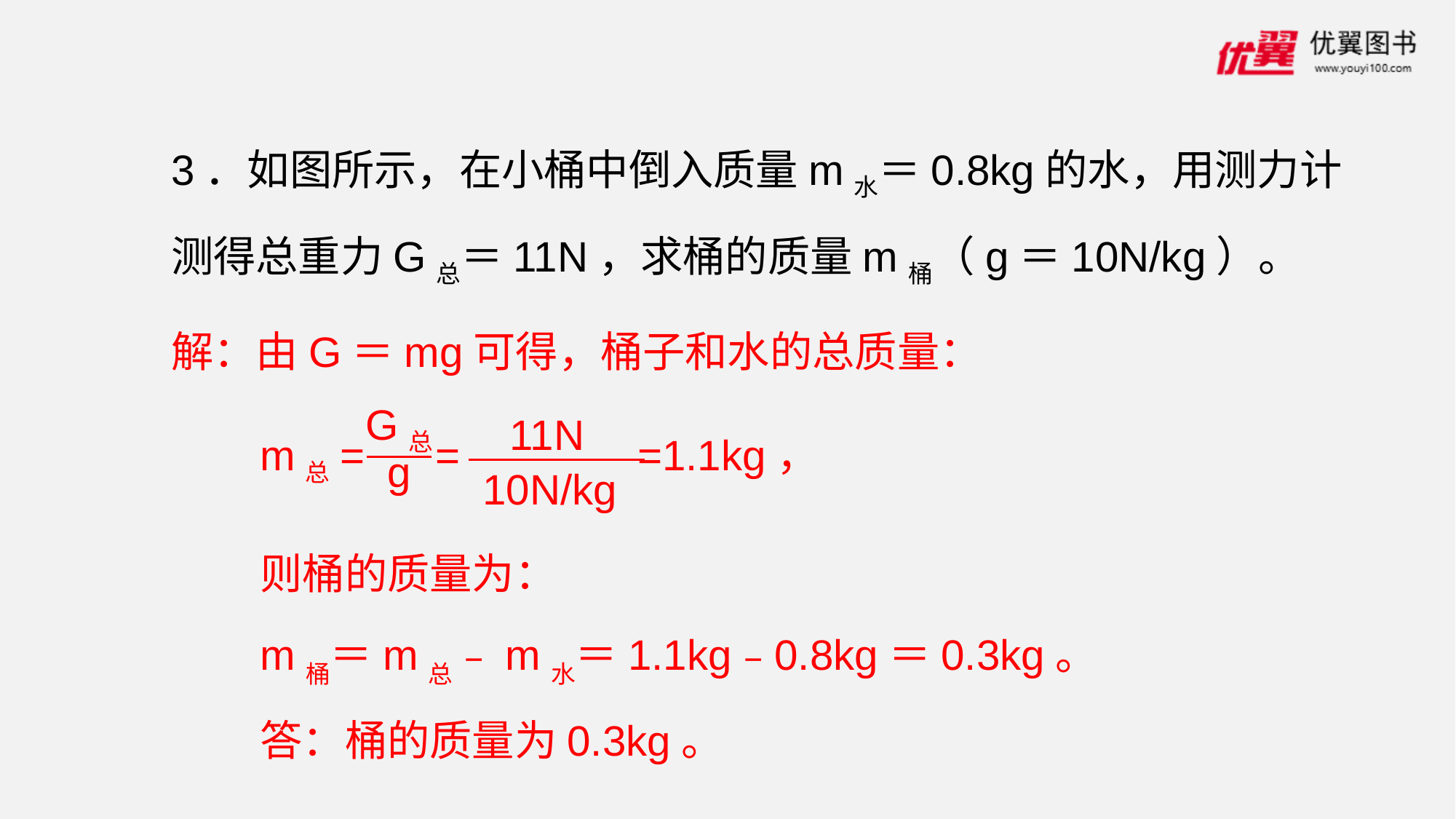

3．如图所示，在小桶中倒入质量m水＝0.8kg的水，用测力计测得总重力G总＝11N，求桶的质量m桶（g＝10N/kg）。
解：由G＝mg可得，桶子和水的总质量：
G总
g
11N
10N/kg
m总=      =               =1.1kg，
则桶的质量为：
m桶＝m总﹣m水＝1.1kg﹣0.8kg＝0.3kg。
答：桶的质量为0.3kg。